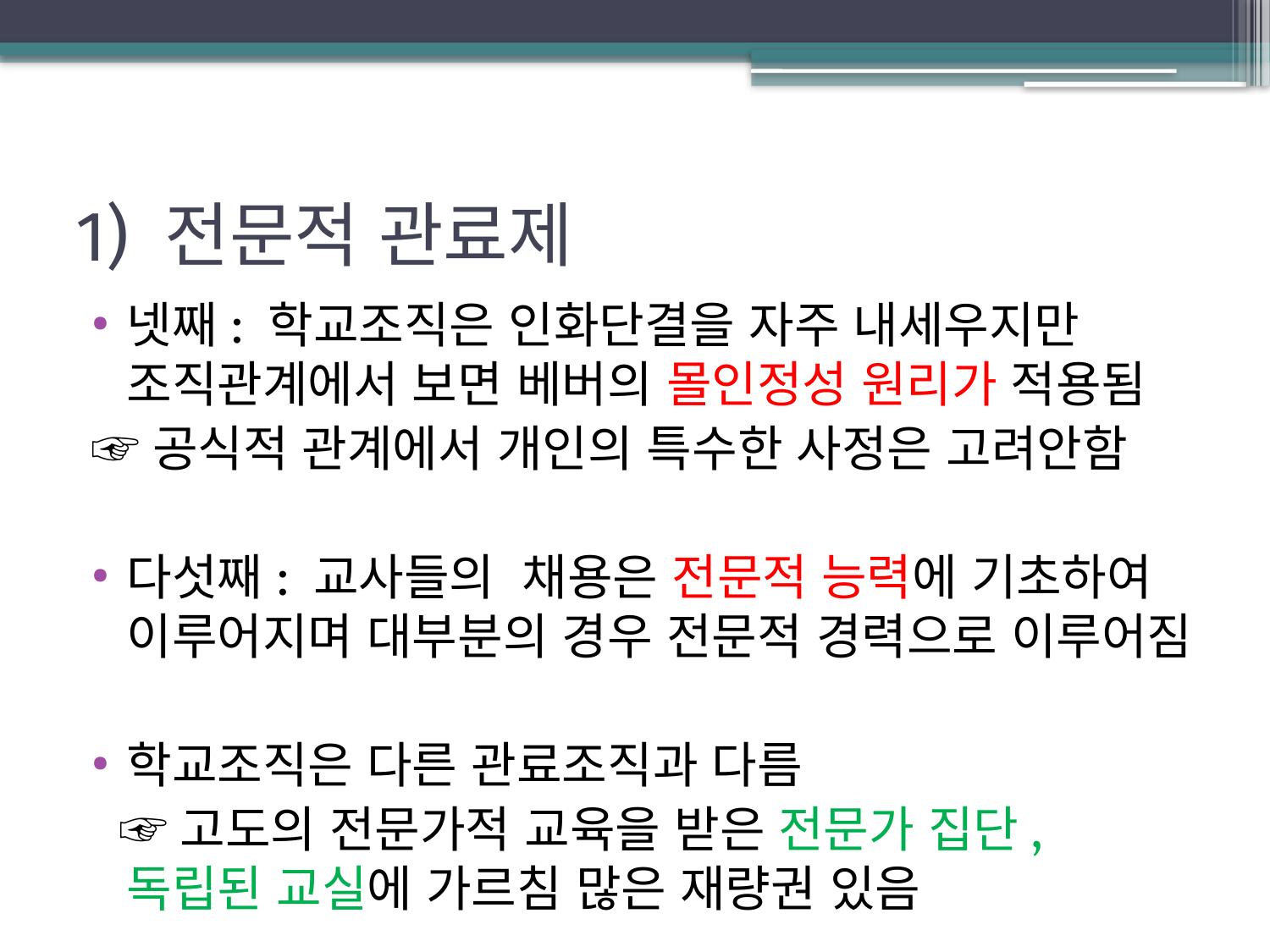

# 1) 전문적 관료제
넷째: 학교조직은 인화단결을 자주 내세우지만 조직관계에서 보면 베버의 몰인정성 원리가 적용됨
☞공식적 관계에서 개인의 특수한 사정은 고려안함

다섯째: 교사들의  채용은 전문적 능력에 기초하여 이루어지며 대부분의 경우 전문적 경력으로 이루어짐

학교조직은 다른 관료조직과 다름
  ☞고도의 전문가적 교육을 받은 전문가 집단, 독립된 교실에 가르침 많은 재량권 있음